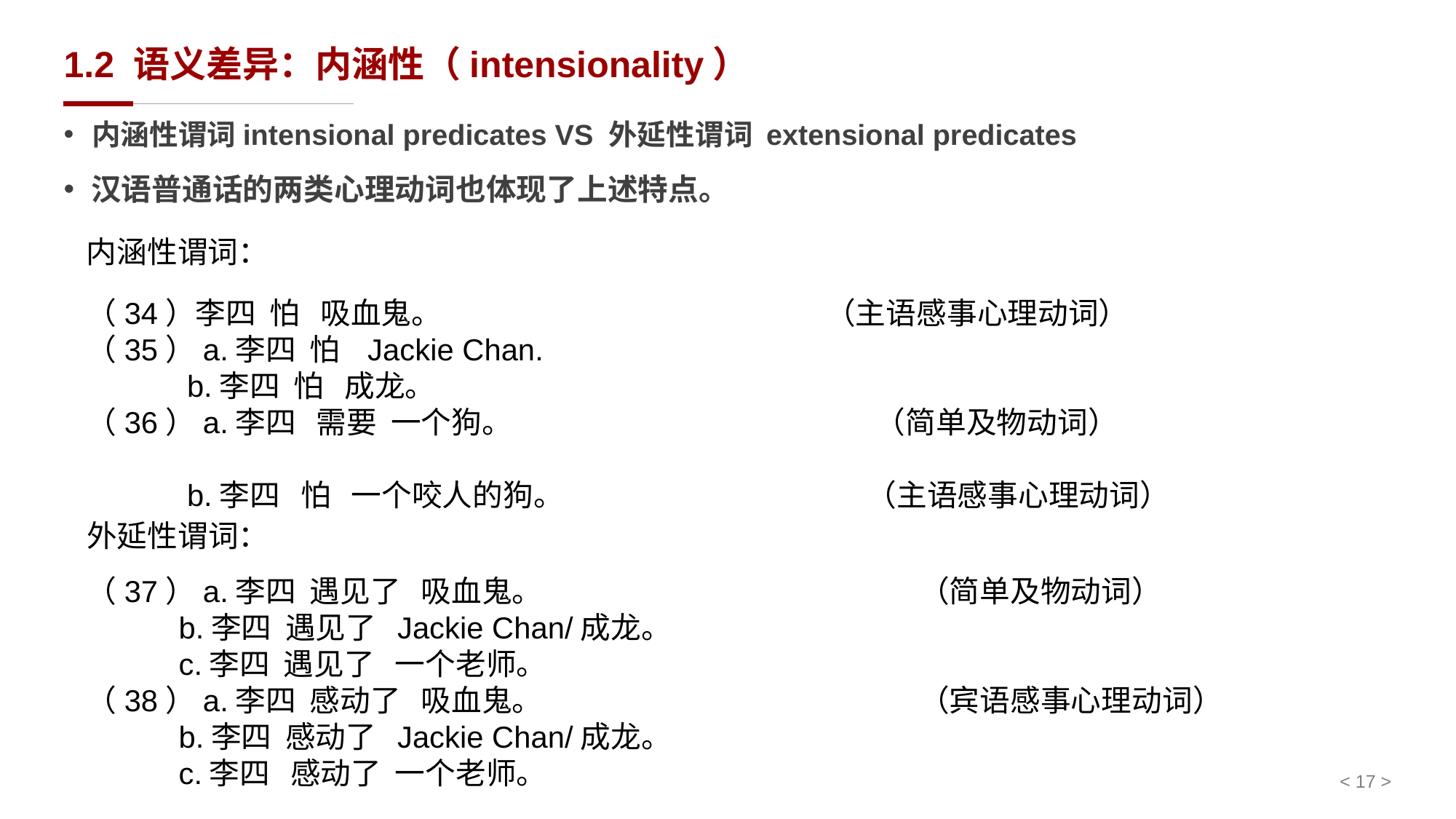

# 1.2 语义差异：内涵性（intensionality）
内涵性谓词intensional predicates VS 外延性谓词 extensional predicates
汉语普通话的两类心理动词也体现了上述特点。
内涵性谓词：
（34）李四  怕   吸血鬼。                                                         （主语感事心理动词）
（35）a.李四  怕   Jackie Chan.
            b.李四  怕   成龙。
（36）a.李四   需要  一个狗。                                                      （简单及物动词）
            b.李四   怕   一个咬人的狗。                                             （主语感事心理动词）
外延性谓词：
（37）a.李四  遇见了   吸血鬼。                                                        （简单及物动词）
           b.李四  遇见了  Jackie Chan/成龙。
           c.李四  遇见了   一个老师。
（38）a.李四  感动了   吸血鬼。                                                        （宾语感事心理动词）
           b.李四  感动了  Jackie Chan/成龙。
           c.李四   感动了  一个老师。
< 17 >